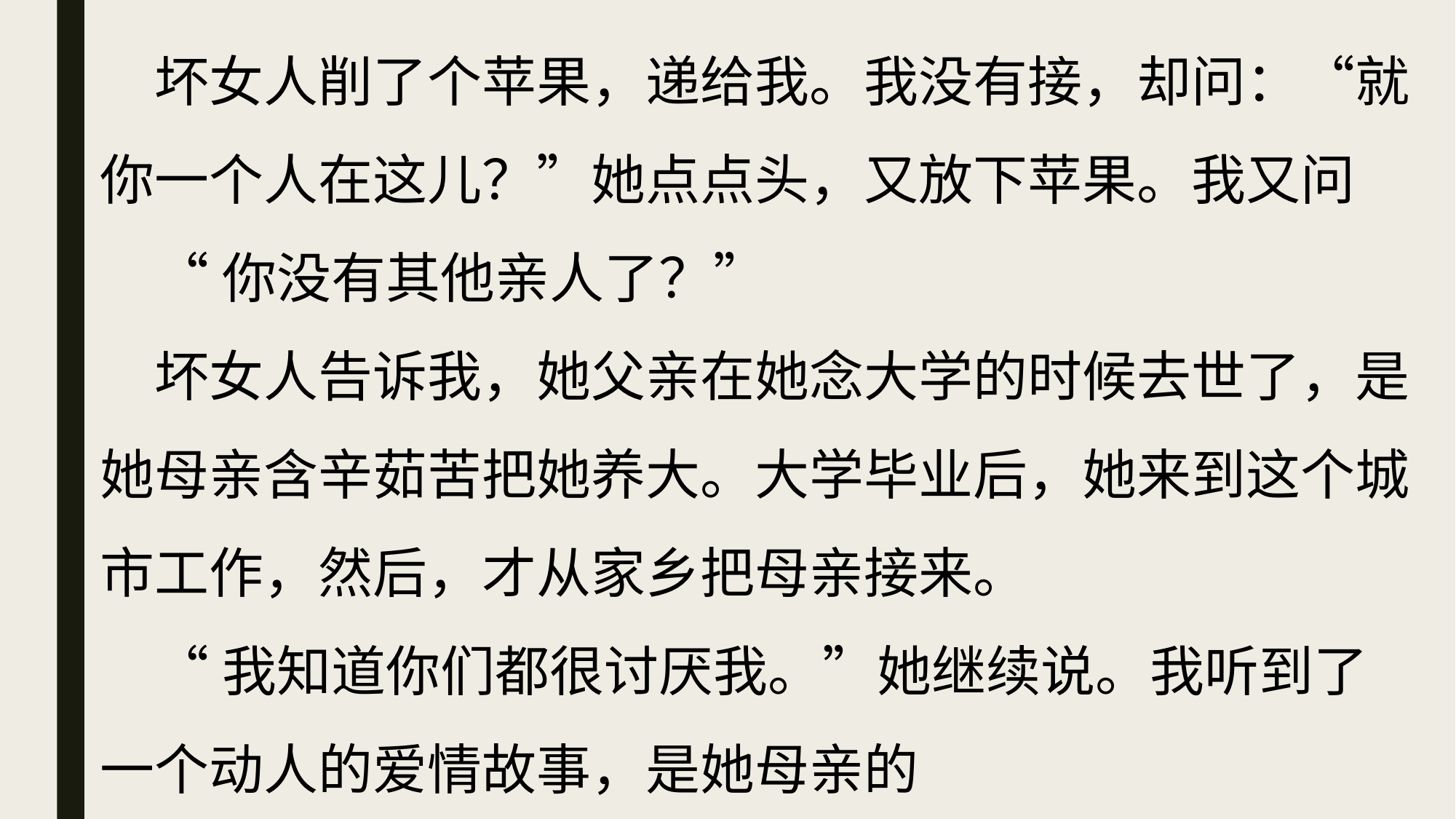

坏女人削了个苹果，递给我。我没有接，却问：“就你一个人在这儿？”她点点头，又放下苹果。我又问
“你没有其他亲人了？”
坏女人告诉我，她父亲在她念大学的时候去世了，是她母亲含辛茹苦把她养大。大学毕业后，她来到这个城市工作，然后，才从家乡把母亲接来。
“我知道你们都很讨厌我。”她继续说。我听到了一个动人的爱情故事，是她母亲的